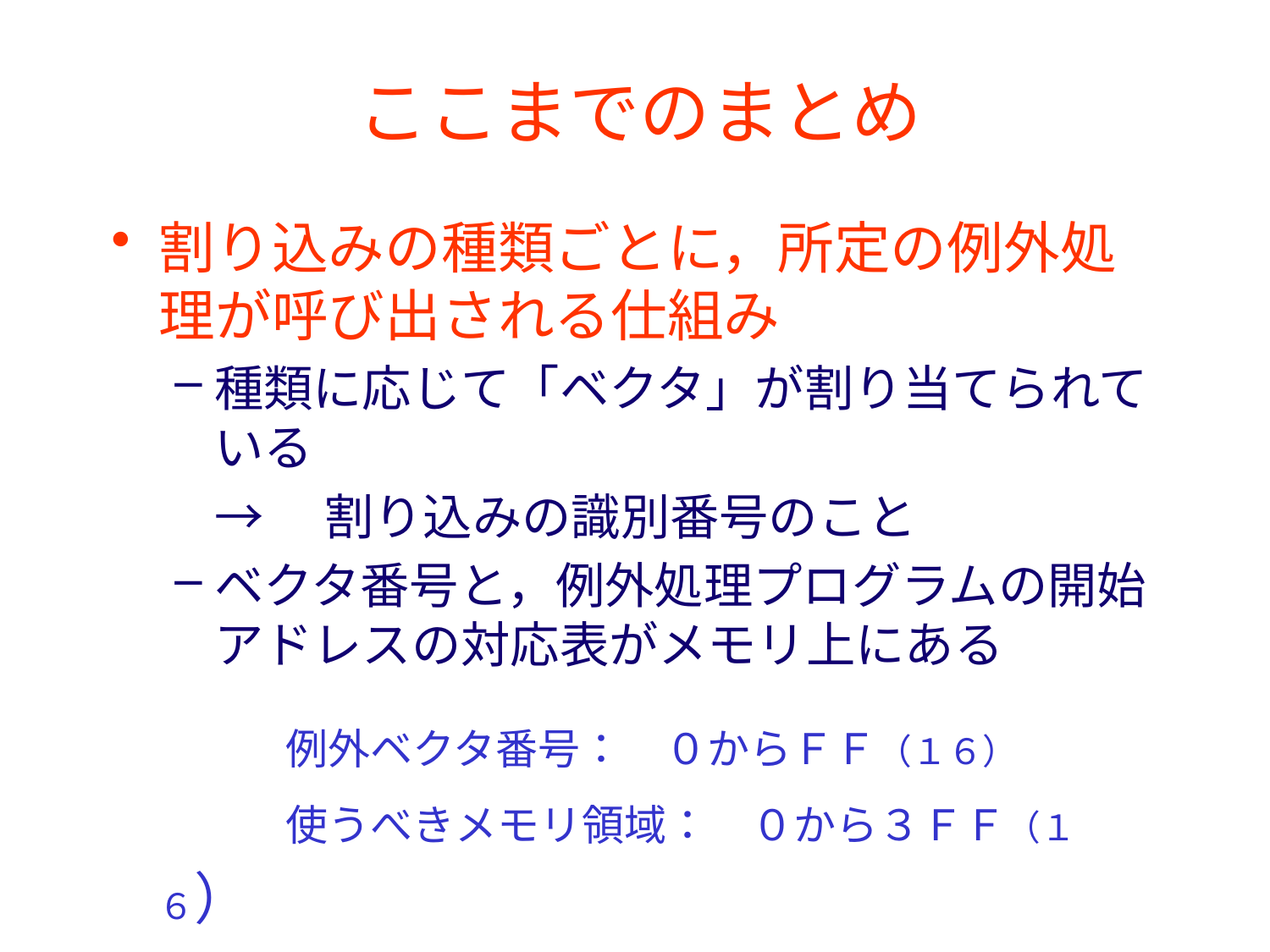

# ここまでのまとめ
割り込みの種類ごとに，所定の例外処理が呼び出される仕組み
種類に応じて「ベクタ」が割り当てられている
	→　割り込みの識別番号のこと
ベクタ番号と，例外処理プログラムの開始アドレスの対応表がメモリ上にある
		例外ベクタ番号：　０からＦＦ（１６）
		使うべきメモリ領域：　０から３ＦＦ（１６）